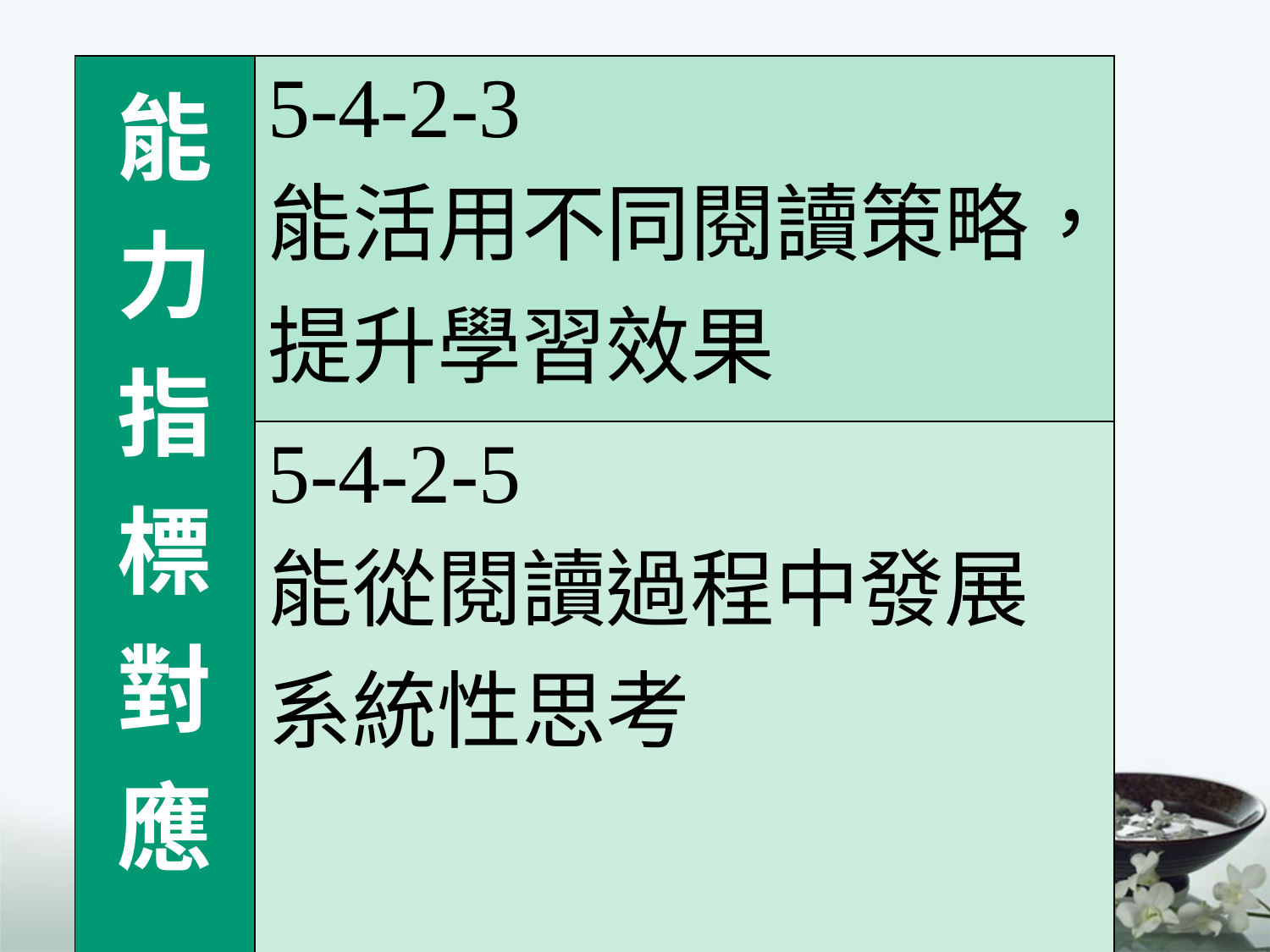

| 能力指標對應 | 5-4-2-3 能活用不同閱讀策略，提升學習效果 |
| --- | --- |
|  | 5-4-2-5 能從閱讀過程中發展系統性思考 |